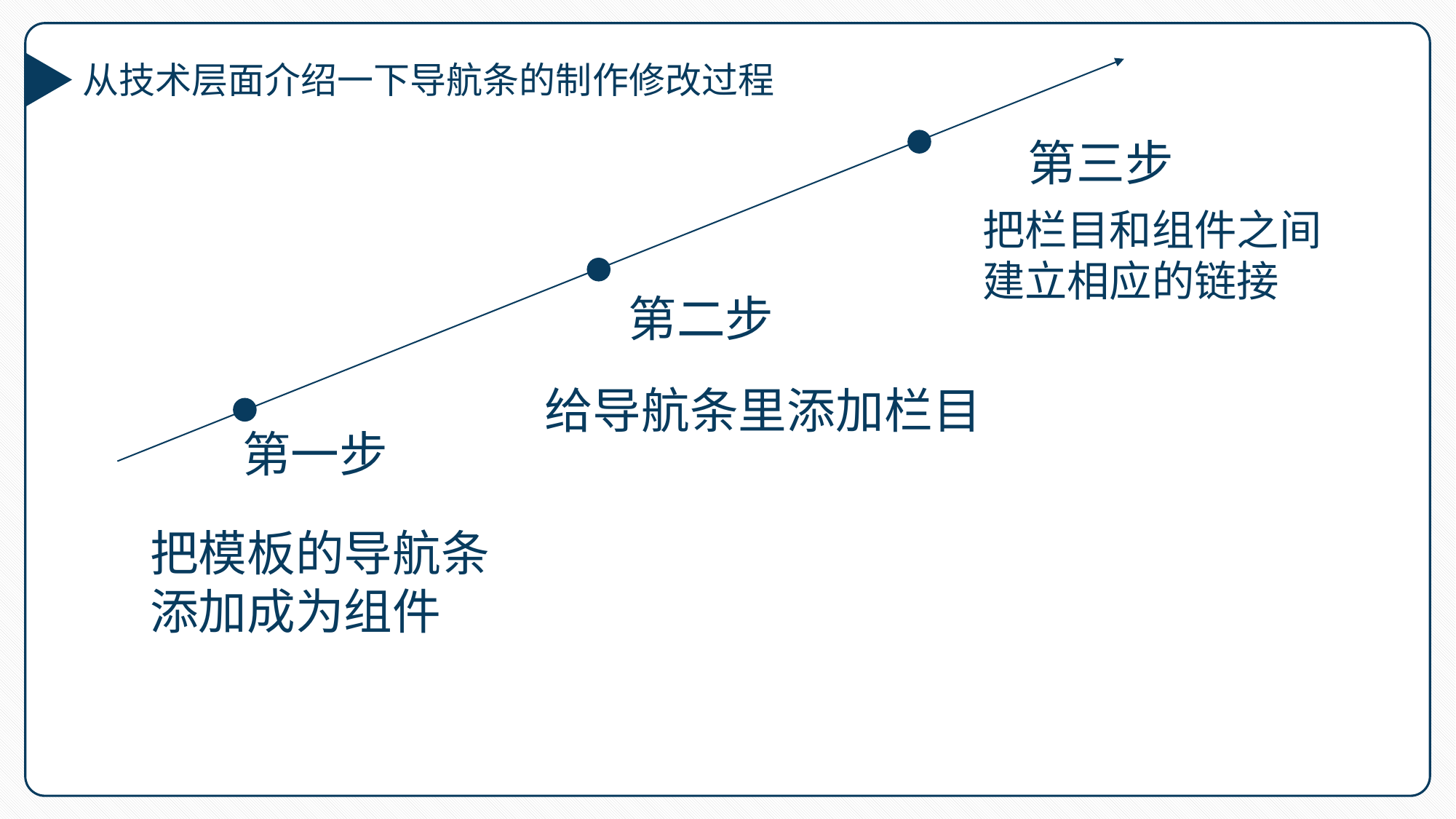

从技术层面介绍一下导航条的制作修改过程

第三步

把栏目和组件之间建立相应的链接

第二步
给导航条里添加栏目

第一步
把模板的导航条 添加成为组件